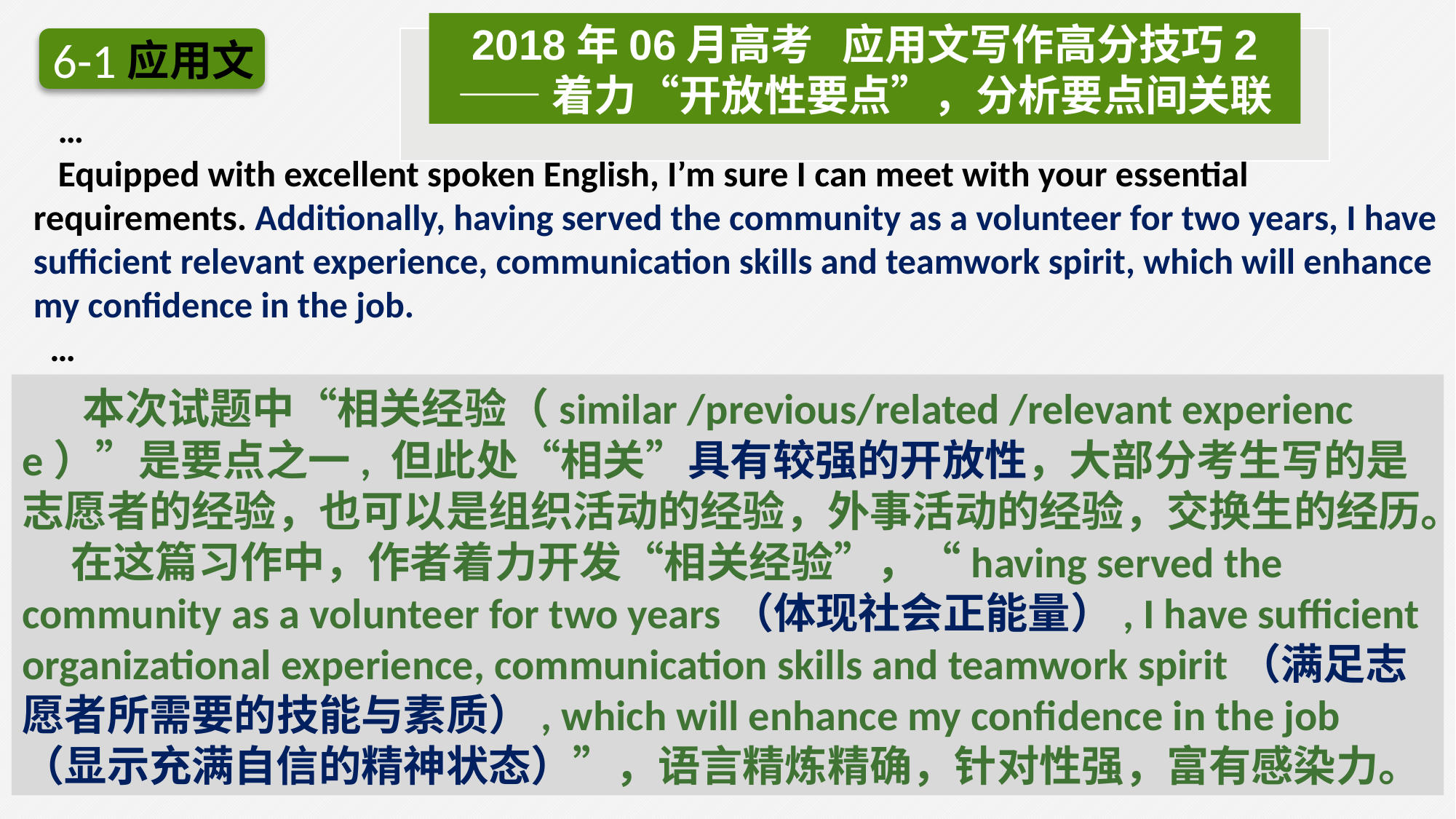

2018年06月高考   应用文写作高分技巧2
——着力“开放性要点”，分析要点间关联
6-1
应用文

   …
   Equipped with excellent spoken English, I’m sure I can meet with your essential requirements. Additionally, having served the community as a volunteer for two years, I have sufficient relevant experience, communication skills and teamwork spirit, which will enhance my confidence in the job.
  …
     本次试题中“相关经验（similar /previous/related /relevant experience）”是要点之一, 但此处“相关”具有较强的开放性，大部分考生写的是志愿者的经验，也可以是组织活动的经验，外事活动的经验，交换生的经历。
    在这篇习作中，作者着力开发“相关经验”，“having served the community as a volunteer for two years（体现社会正能量）, I have sufficient organizational experience, communication skills and teamwork spirit（满足志愿者所需要的技能与素质）, which will enhance my confidence in the job（显示充满自信的精神状态）”，语言精炼精确，针对性强，富有感染力。